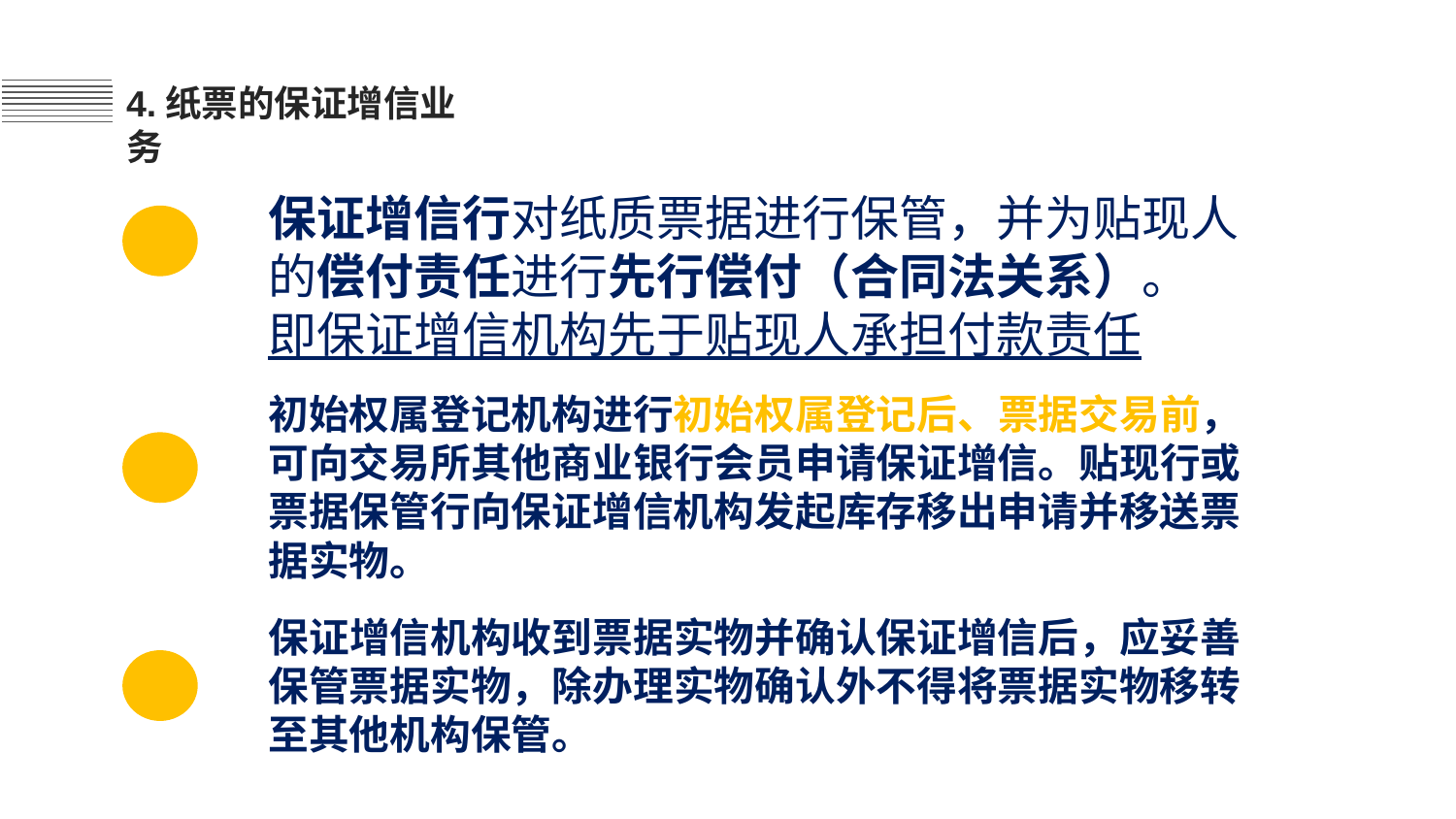

4.纸票的保证增信业务
保证增信行对纸质票据进行保管，并为贴现人的偿付责任进行先行偿付（合同法关系）。
即保证增信机构先于贴现人承担付款责任

初始权属登记机构进行初始权属登记后、票据交易前，可向交易所其他商业银行会员申请保证增信。贴现行或票据保管行向保证增信机构发起库存移出申请并移送票据实物。

保证增信机构收到票据实物并确认保证增信后，应妥善保管票据实物，除办理实物确认外不得将票据实物移转至其他机构保管。